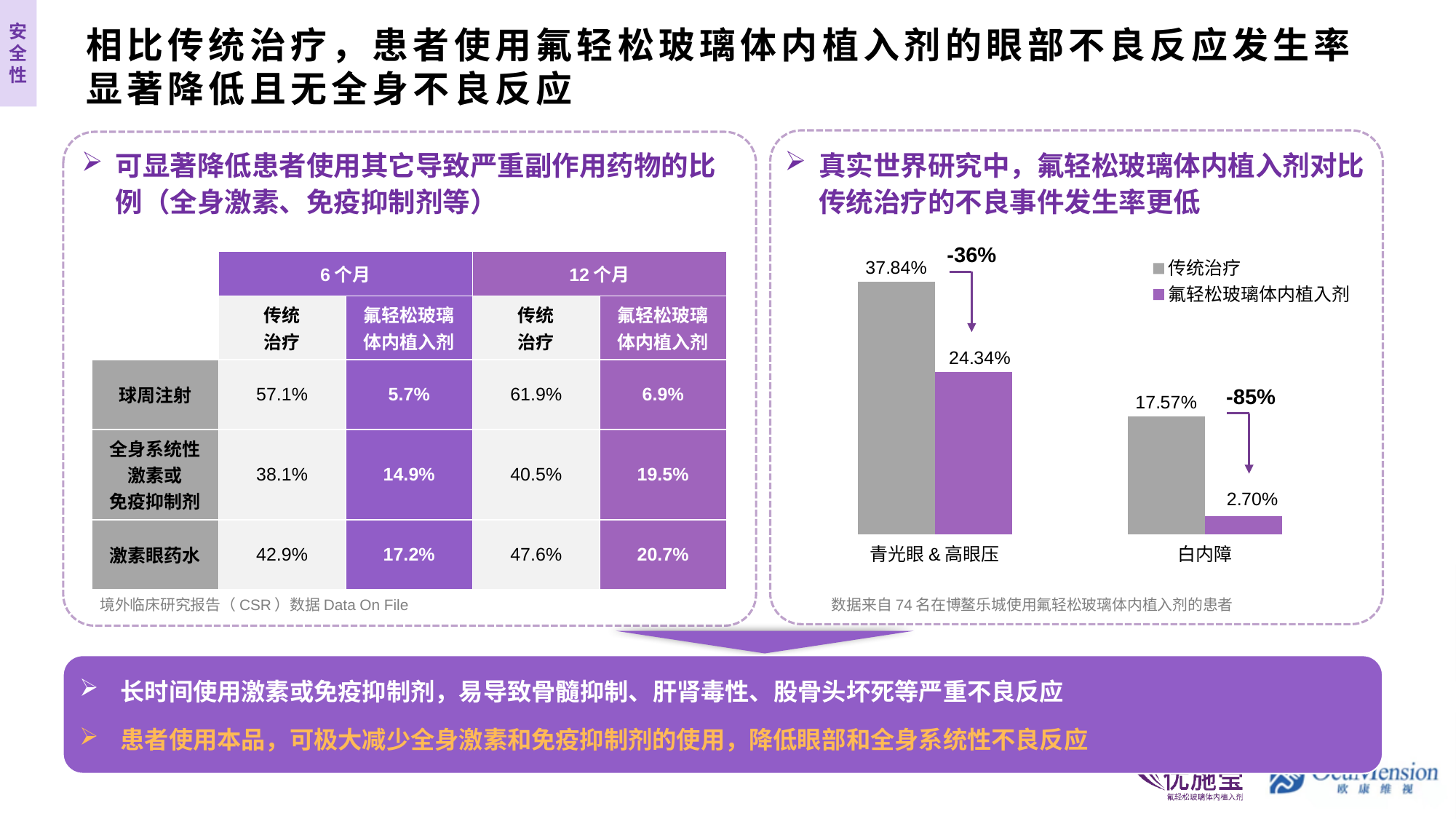

安全性
# 相比传统治疗，患者使用氟轻松玻璃体内植入剂的眼部不良反应发生率显著降低且无全身不良反应

可显著降低患者使用其它导致严重副作用药物的比例（全身激素、免疫抑制剂等）

真实世界研究中，氟轻松玻璃体内植入剂对比传统治疗的不良事件发生率更低

### Chart

| Category | 传统治疗 | 氟轻松玻璃体内植入剂 |
|---|---|---|
| 青光眼&高眼压 | 0.3784 | 0.2434 |
| 白内障 | 0.1757 | 0.027 |
-36%
|  | 6个月 |  | 12个月 |  |
| --- | --- | --- | --- | --- |
|  | 传统 治疗 | 氟轻松玻璃体内植入剂 | 传统 治疗 | 氟轻松玻璃体内植入剂 |
| 球周注射 | 57.1% | 5.7% | 61.9% | 6.9% |
| 全身系统性激素或 免疫抑制剂 | 38.1% | 14.9% | 40.5% | 19.5% |
| 激素眼药水 | 42.9% | 17.2% | 47.6% | 20.7% |
-85%
境外临床研究报告（CSR）数据Data On File
数据来自74名在博鳌乐城使用氟轻松玻璃体内植入剂的患者

长时间使用激素或免疫抑制剂，易导致骨髓抑制、肝肾毒性、股骨头坏死等严重不良反应
患者使用本品，可极大减少全身激素和免疫抑制剂的使用，降低眼部和全身系统性不良反应